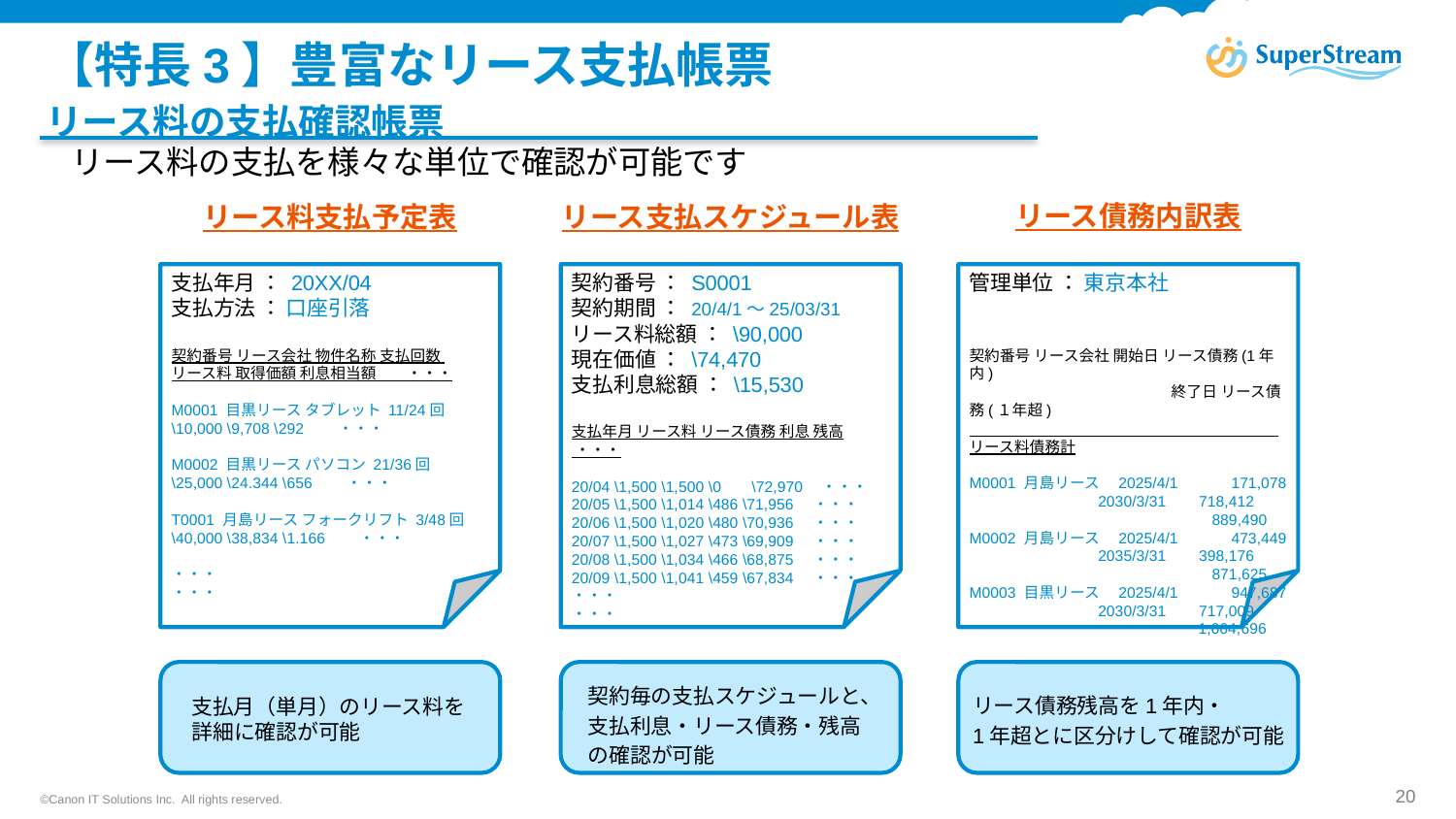

# 【特長3】豊富なリース支払帳票
リース料の支払確認帳票

リース料の支払を様々な単位で確認が可能です
リース債務内訳表
リース料支払予定表
リース支払スケジュール表
支払年月 ： 20XX/04
支払方法 ： 口座引落

契約番号 リース会社 物件名称 支払回数
リース料 取得価額 利息相当額         ・・・

M0001 目黒リース タブレット 11/24回
\10,000 \9,708 \292　　・・・

M0002 目黒リース パソコン 21/36回
\25,000 \24.344 \656　　・・・

T0001 月島リース フォークリフト 3/48回
\40,000 \38,834 \1.166　　・・・

・・・
・・・
契約番号 ： S0001
契約期間 ： 20/4/1～25/03/31
リース料総額 ： \90,000
現在価値 ： \74,470
支払利息総額 ： \15,530

支払年月 リース料 リース債務 利息 残高 ・・・

20/04 \1,500 \1,500 \0 　 \72,970　・・・
20/05 \1,500 \1,014 \486 \71,956　・・・
20/06 \1,500 \1,020 \480 \70,936　・・・
20/07 \1,500 \1,027 \473 \69,909　・・・
20/08 \1,500 \1,034 \466 \68,875　・・・
20/09 \1,500 \1,041 \459 \67,834　・・・
・・・
・・・
管理単位 ： 東京本社

契約番号 リース会社 開始日 リース債務(1年内)
　　　　　　 　　　　　　　終了日 リース債務(１年超)
　　　　　　　　　　　　　　　　　　 　　リース料債務計

M0001 月島リース　2025/4/1　　　171,078
	2030/3/31　   718,412
	889,490
M0002 月島リース　2025/4/1　　　473,449
	2035/3/31　   398,176
	871,625
M0003 目黒リース　2025/4/1　　　947,687
	2030/3/31　   717,009
	1,664,696

契約毎の支払スケジュールと、
支払利息・リース債務・残高
の確認が可能

リース債務残高を1年内・
1年超とに区分けして確認が可能
支払月（単月）のリース料を
詳細に確認が可能
©Canon IT Solutions Inc.  All rights reserved.
20